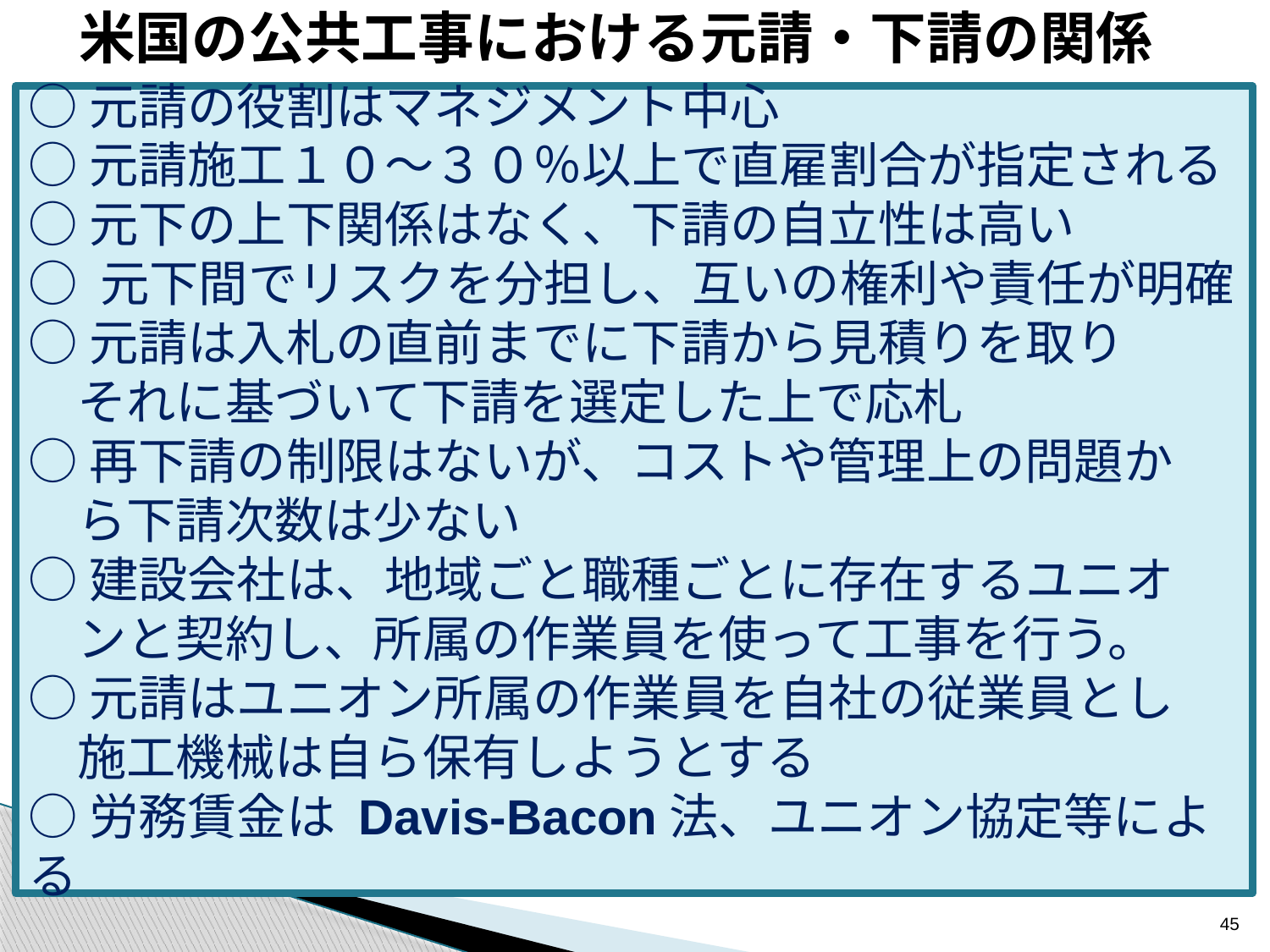

米国の公共工事における元請・下請の関係
○元請の役割はマネジメント中心
○元請施工１０～３０％以上で直雇割合が指定される
○元下の上下関係はなく、下請の自立性は高い
○ 元下間でリスクを分担し、互いの権利や責任が明確
○元請は入札の直前までに下請から見積りを取り
　それに基づいて下請を選定した上で応札
○再下請の制限はないが、コストや管理上の問題か
　ら下請次数は少ない
○建設会社は、地域ごと職種ごとに存在するユニオ
　ンと契約し、所属の作業員を使って工事を行う。
○元請はユニオン所属の作業員を自社の従業員とし
　施工機械は自ら保有しようとする
○労務賃金は Davis-Bacon法、ユニオン協定等による
45